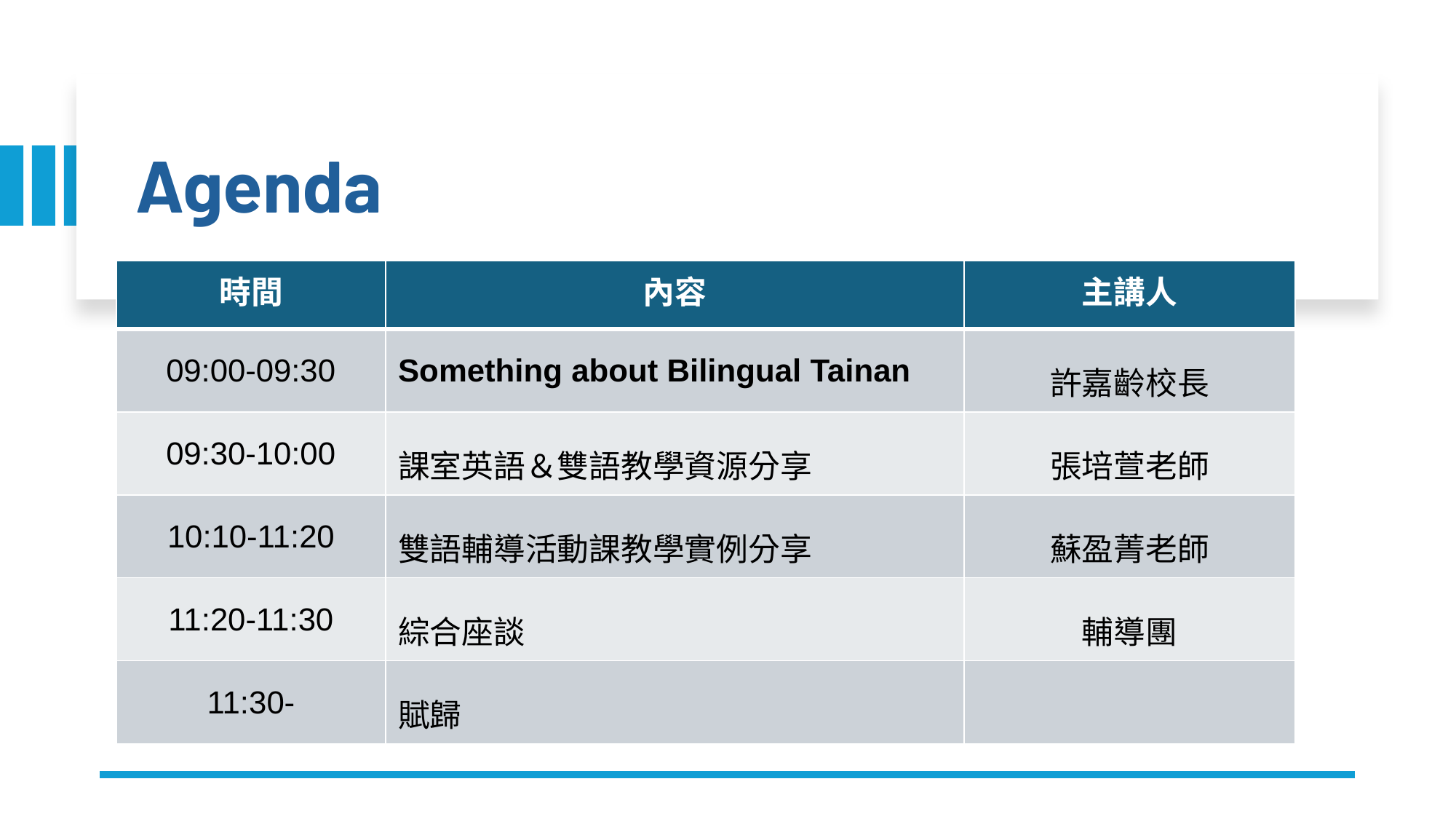

# Agenda

| 時間 | 內容 | 主講人 |
| --- | --- | --- |
| 09:00-09:30 | Something about Bilingual Tainan | 許嘉齡校長 |
| 09:30-10:00 | 課室英語＆雙語教學資源分享 | 張培萱老師 |
| 10:10-11:20 | 雙語輔導活動課教學實例分享 | 蘇盈菁老師 |
| 11:20-11:30 | 綜合座談 | 輔導團 |
| 11:30- | 賦歸 |  |